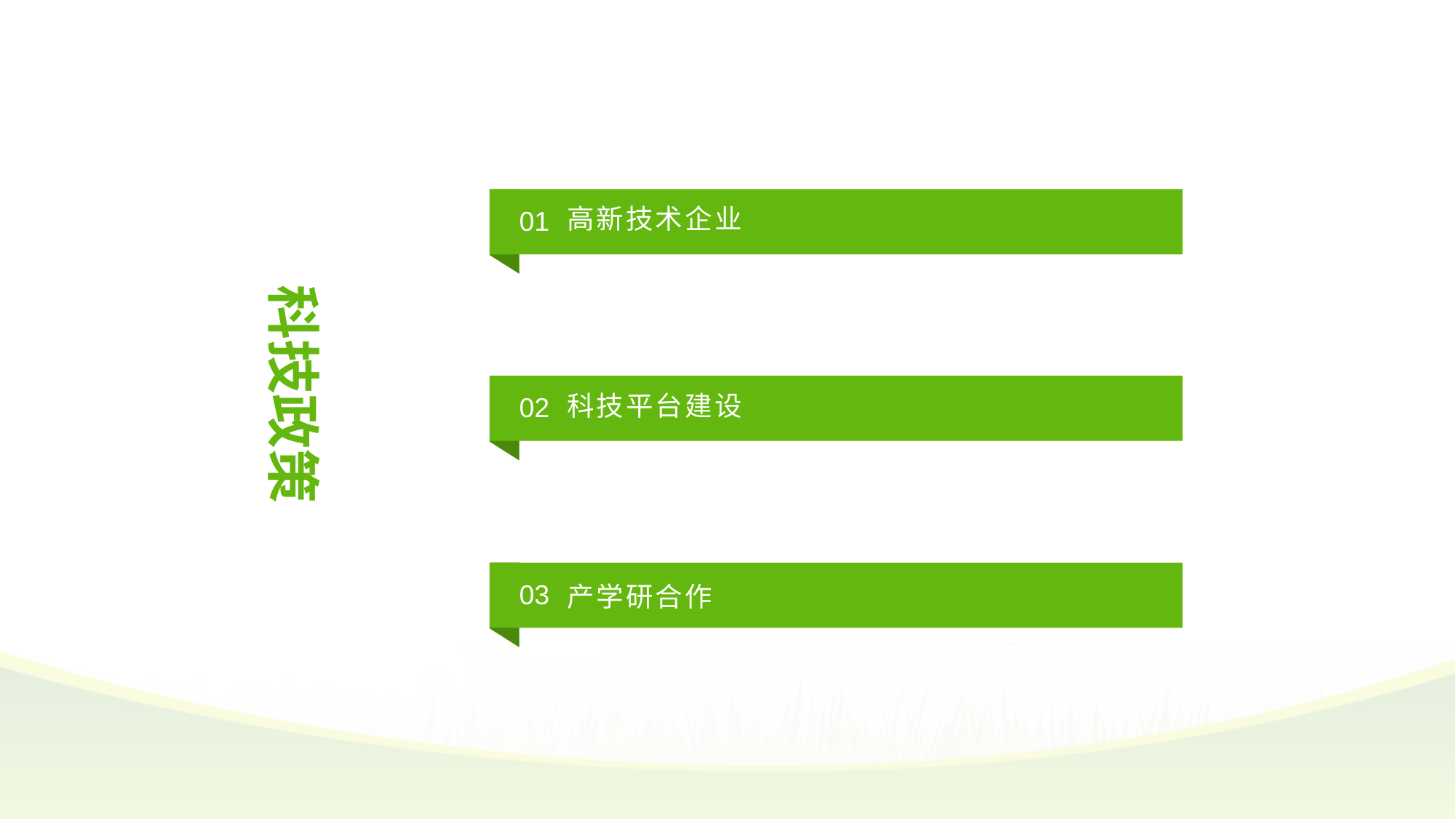

高新技术企业
01
科技政策

科技平台建设
02

产学研合作
03